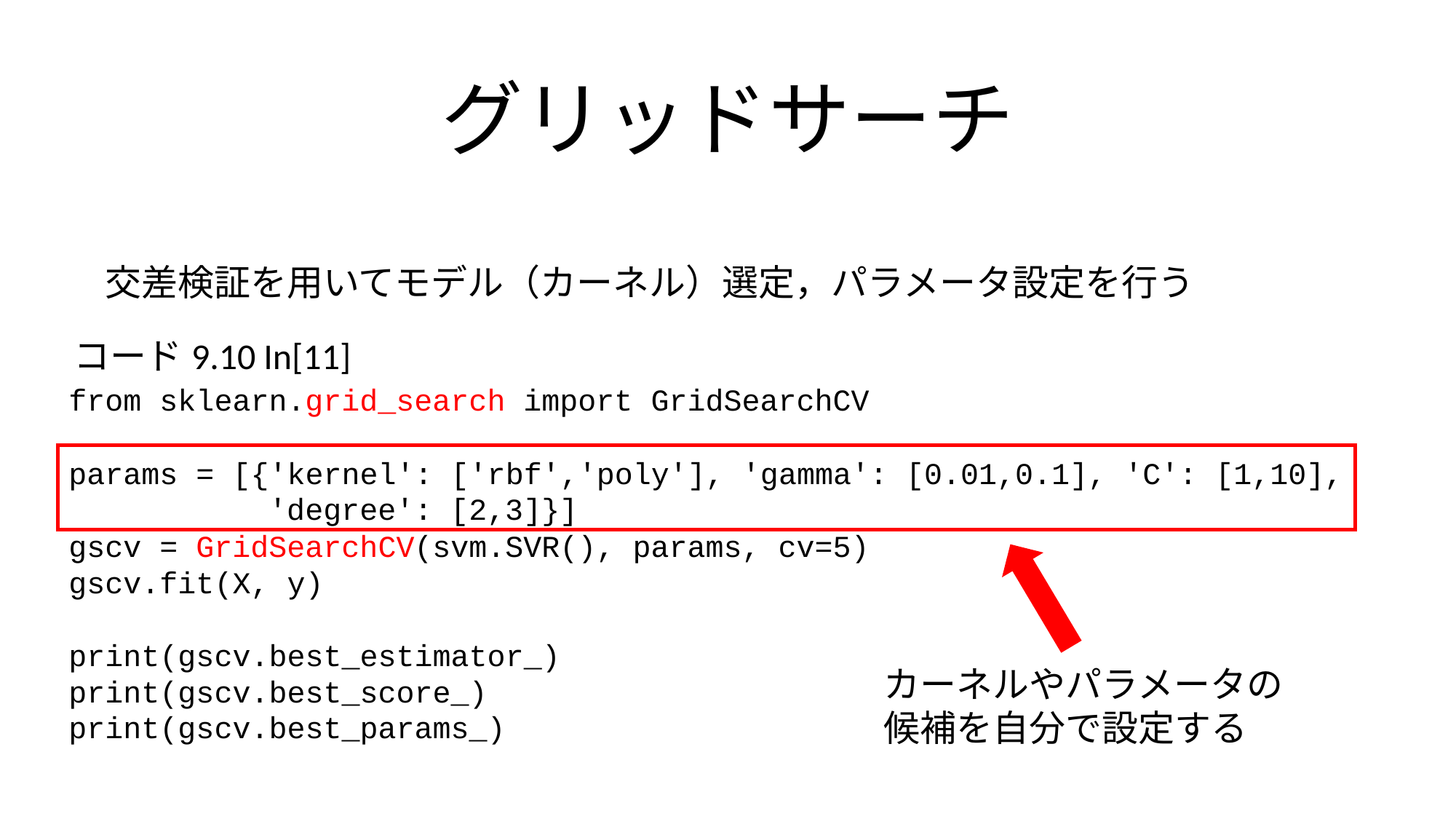

# グリッドサーチ
交差検証を用いてモデル（カーネル）選定，パラメータ設定を行う
コード9.10 In[11]
from sklearn.grid_search import GridSearchCV

params = [{'kernel': ['rbf','poly'], 'gamma': [0.01,0.1], 'C': [1,10],
           'degree': [2,3]}]
gscv = GridSearchCV(svm.SVR(), params, cv=5)
gscv.fit(X, y)

print(gscv.best_estimator_)
print(gscv.best_score_)
print(gscv.best_params_)

カーネルやパラメータの候補を自分で設定する